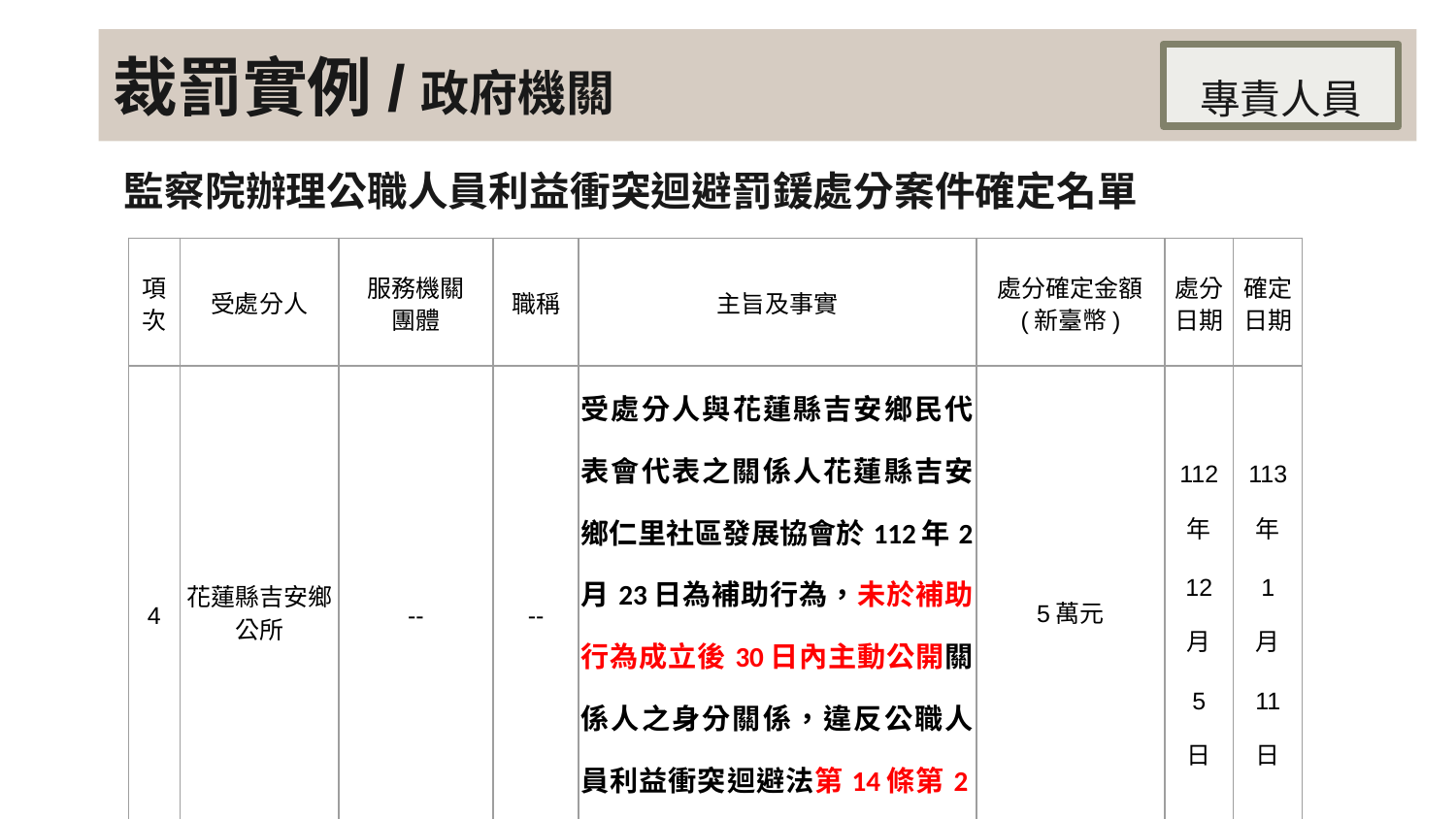

# 裁罰實例/政府機關
專責人員
監察院辦理公職人員利益衝突迴避罰鍰處分案件確定名單
| 項次 | 受處分人 | 服務機關 團體 | 職稱 | 主旨及事實 | 處分確定金額 (新臺幣) | 處分日期 | 確定日期 |
| --- | --- | --- | --- | --- | --- | --- | --- |
| 4 | 花蓮縣吉安鄉公所 | -- | -- | 受處分人與花蓮縣吉安鄉民代表會代表之關係人花蓮縣吉安鄉仁里社區發展協會於112年2月23日為補助行為，未於補助行為成立後30日內主動公開關係人之身分關係，違反公職人員利益衝突迴避法第14條第2項規定。 | 5萬元 | 112 年 12 月 5 日 | 113 年 1 月 11 日 |